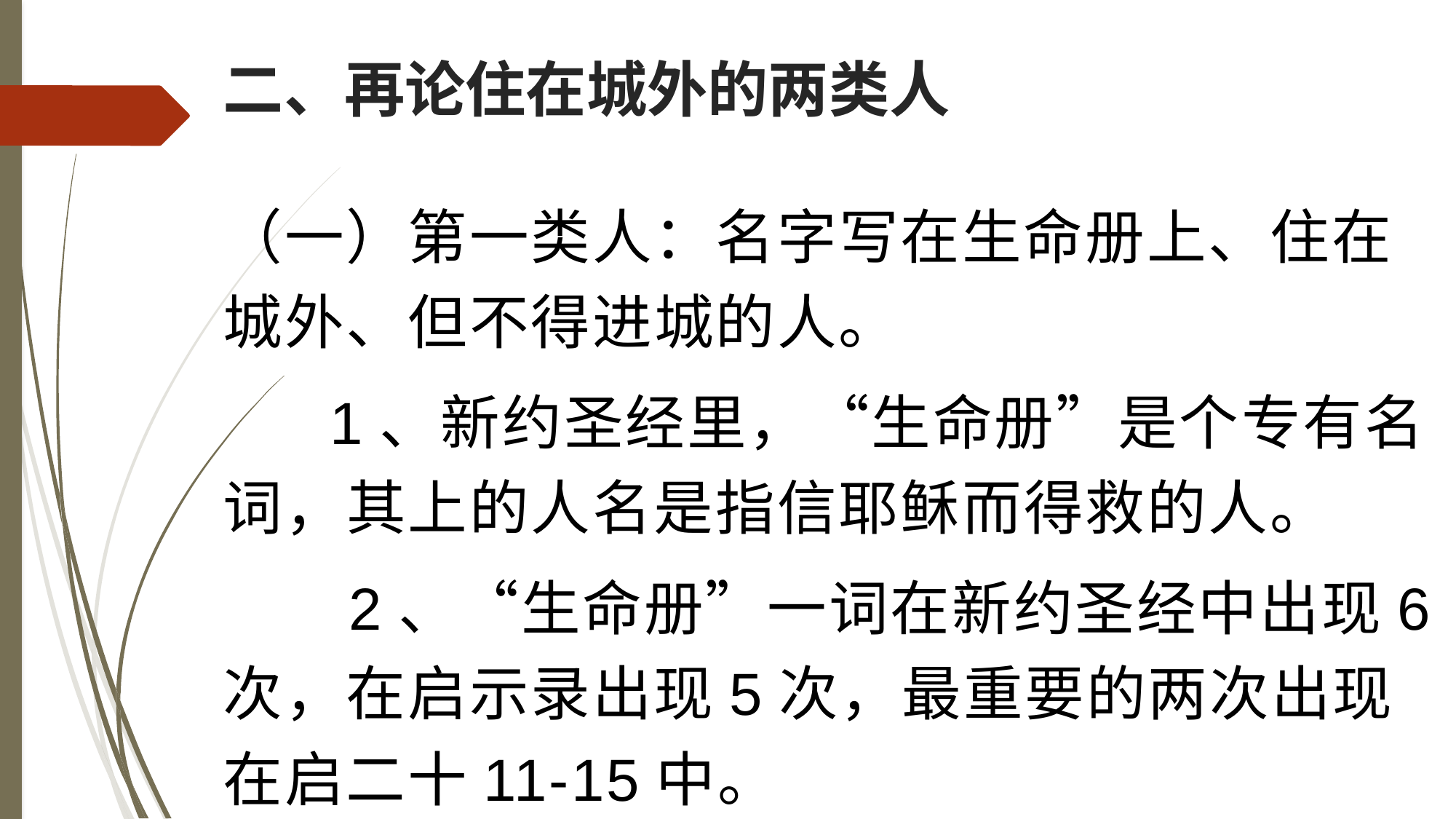

# 二、再论住在城外的两类人
（一）第一类人：名字写在生命册上、住在城外、但不得进城的人。
		1、新约圣经里，“生命册”是个专有名词，其上的人名是指信耶稣而得救的人。
	 2、“生命册”一词在新约圣经中出现6次，在启示录出现5次，最重要的两次出现在启二十11-15中。